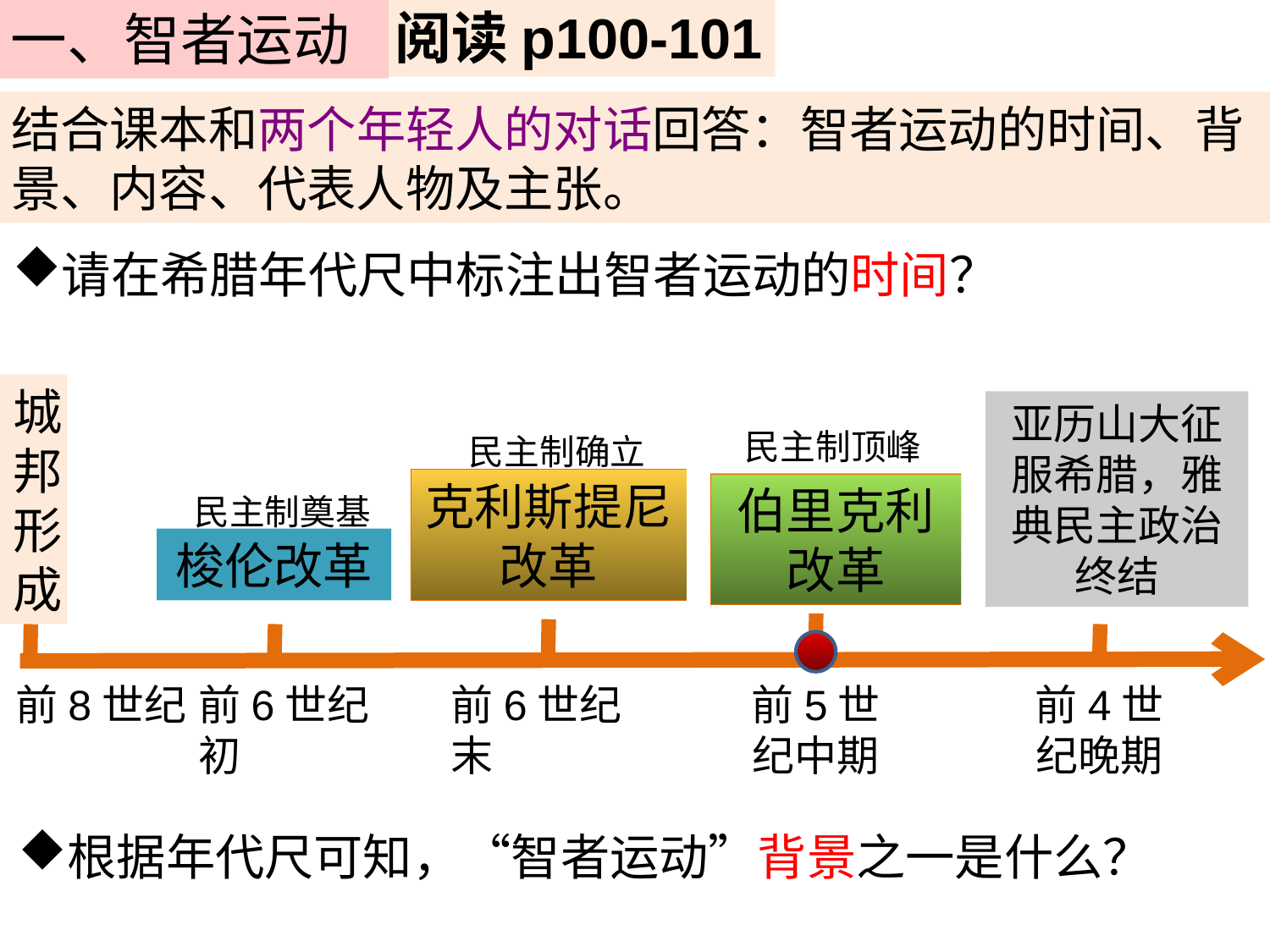

阅读p100-101
一、智者运动
结合课本和两个年轻人的对话回答：智者运动的时间、背景、内容、代表人物及主张。
请在希腊年代尺中标注出智者运动的时间？
城邦形成
亚历山大征服希腊，雅典民主政治终结
民主制顶峰
民主制确立
克利斯提尼
改革
伯里克利改革
民主制奠基
梭伦改革

前8世纪
前6世纪初
前6世纪末
前5世纪中期
前4世纪晚期
根据年代尺可知，“智者运动”背景之一是什么？